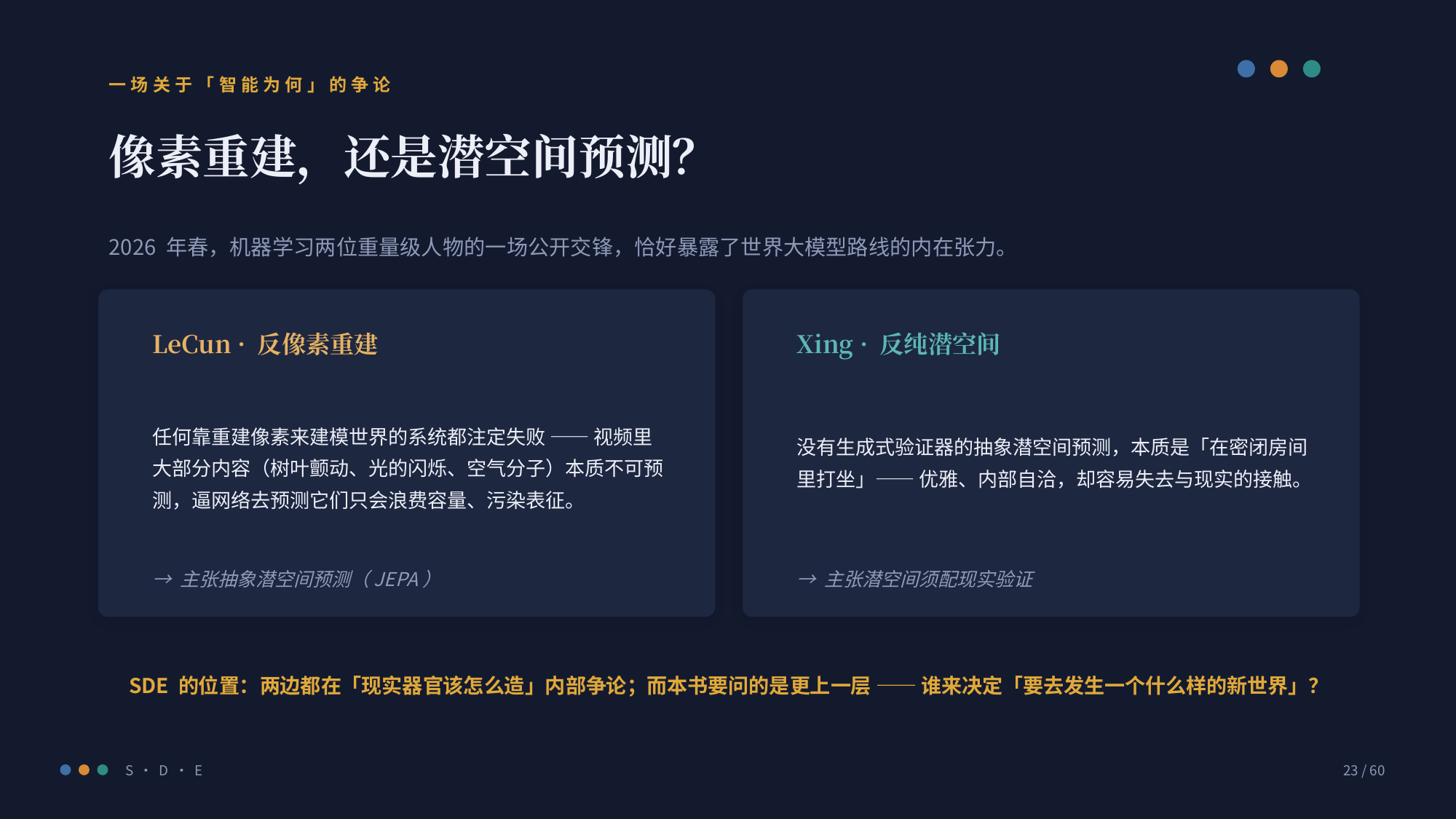

一场关于「智能为何」的争论
像素重建，还是潜空间预测？
2026 年春，机器学习两位重量级人物的一场公开交锋，恰好暴露了世界大模型路线的内在张力。

LeCun · 反像素重建
Xing · 反纯潜空间
任何靠重建像素来建模世界的系统都注定失败 —— 视频里大部分内容（树叶颤动、光的闪烁、空气分子）本质不可预测，逼网络去预测它们只会浪费容量、污染表征。
没有生成式验证器的抽象潜空间预测，本质是「在密闭房间里打坐」—— 优雅、内部自洽，却容易失去与现实的接触。
→ 主张抽象潜空间预测（JEPA）
→ 主张潜空间须配现实验证
SDE 的位置：两边都在「现实器官该怎么造」内部争论；而本书要问的是更上一层 —— 谁来决定「要去发生一个什么样的新世界」？
S · D · E
23 / 60